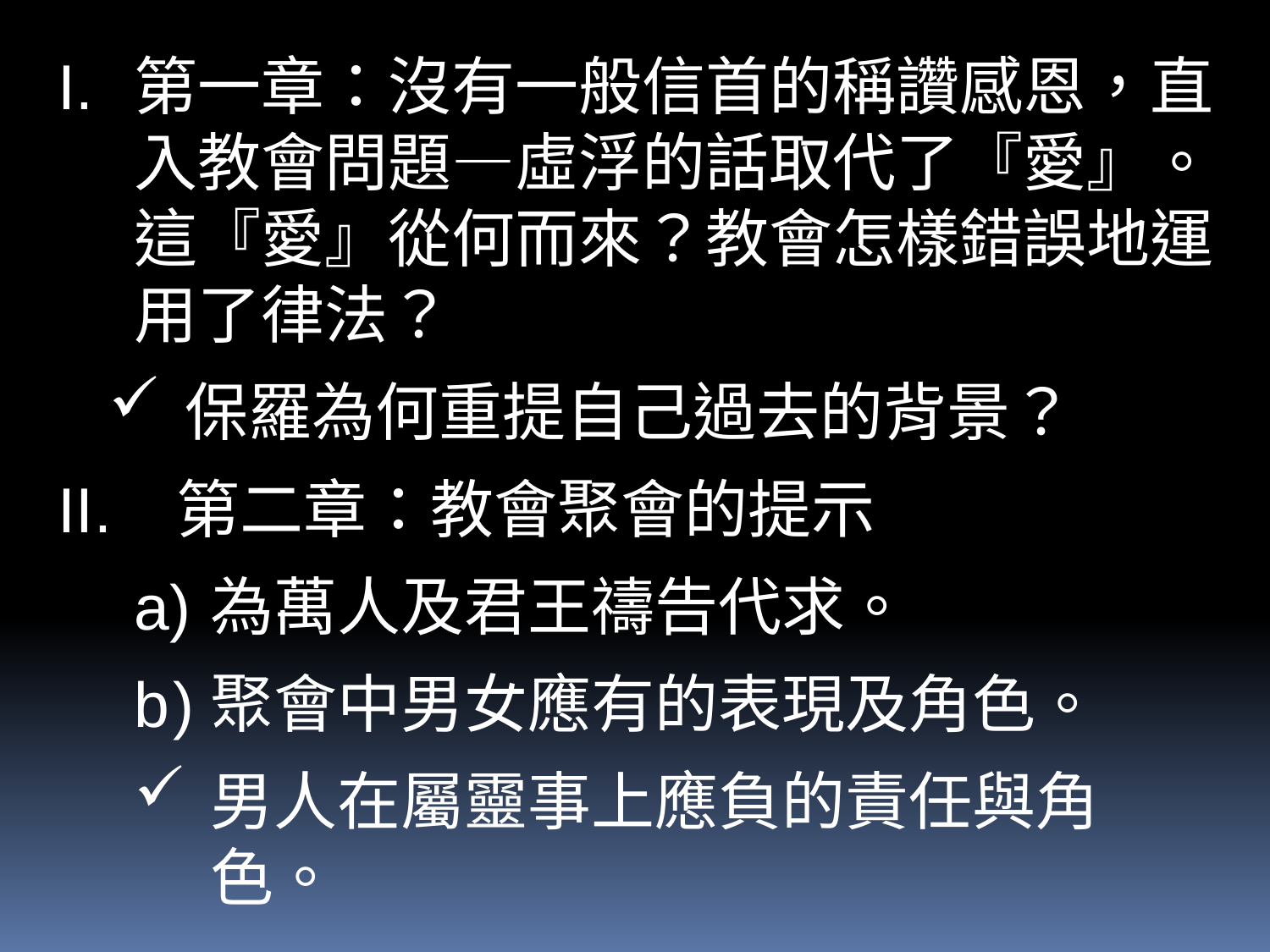

第一章：沒有一般信首的稱讚感恩，直入教會問題—虛浮的話取代了『愛』。這『愛』從何而來？教會怎樣錯誤地運用了律法？
保羅為何重提自己過去的背景？
第二章：教會聚會的提示
為萬人及君王禱告代求。
聚會中男女應有的表現及角色。
男人在屬靈事上應負的責任與角色。